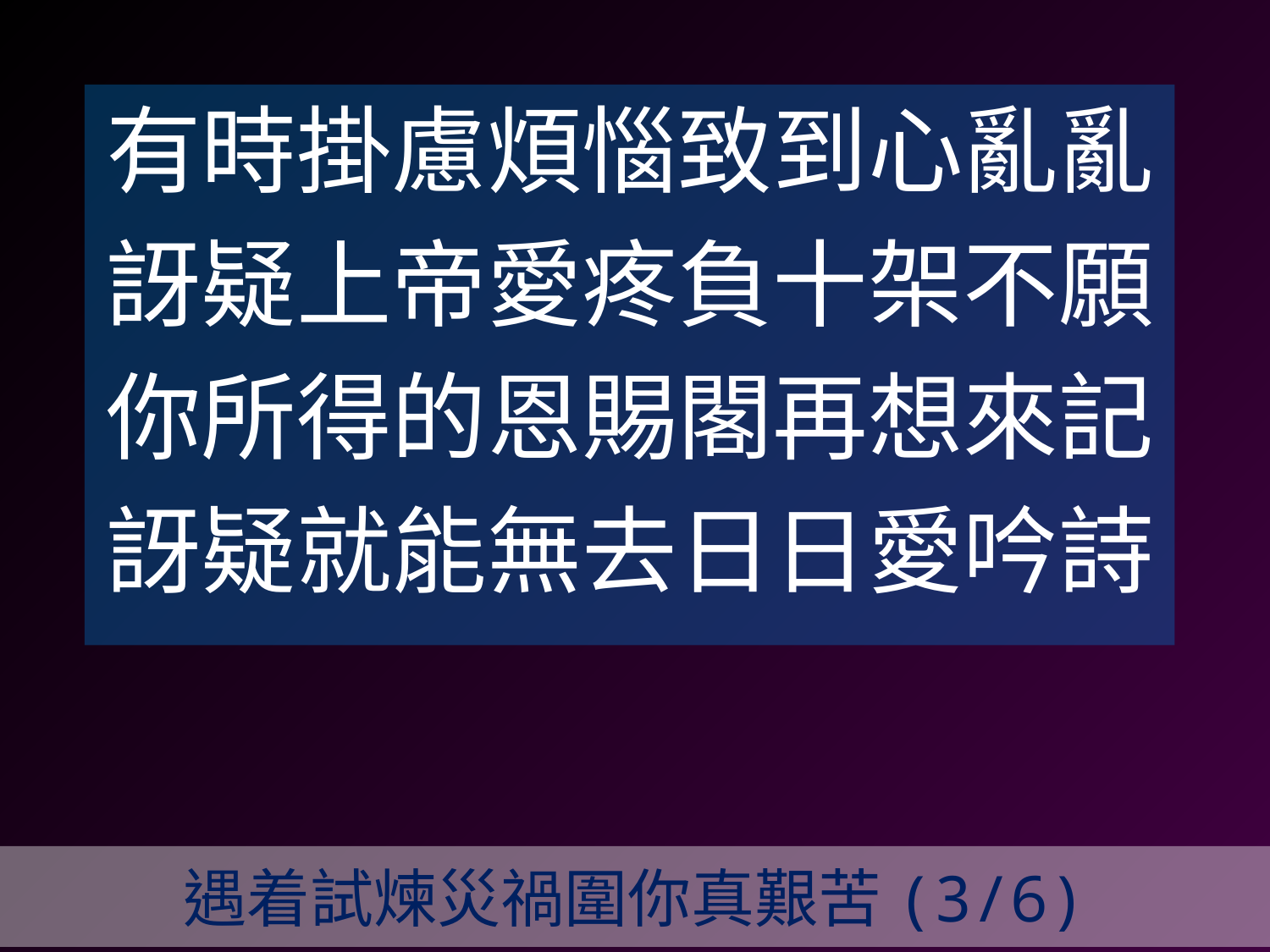

有時掛慮煩惱致到心亂亂
訝疑上帝愛疼負十架不願
你所得的恩賜閣再想來記
訝疑就能無去日日愛吟詩
# 遇着試煉災禍圍你真艱苦(3/6)